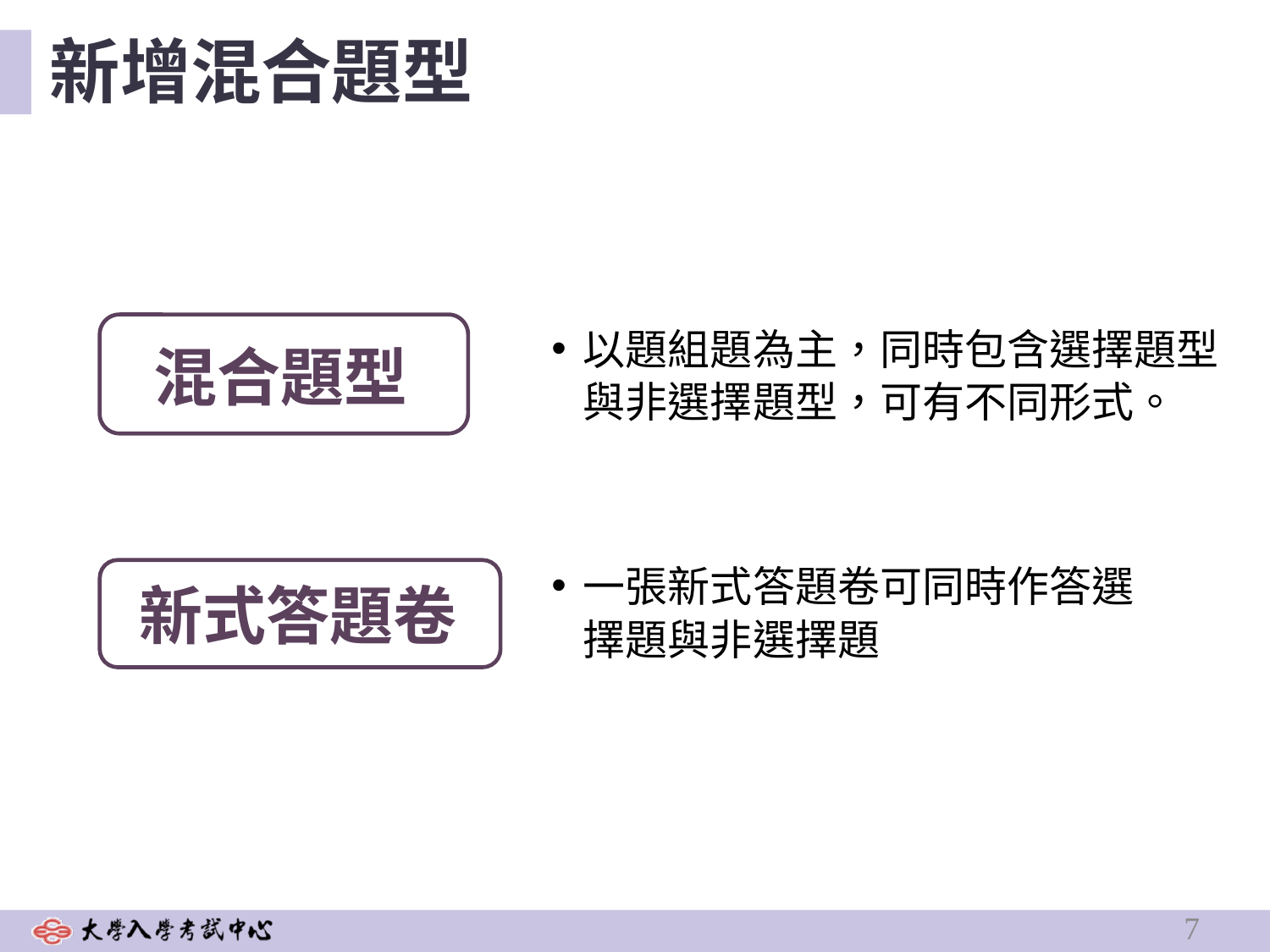

新增混合題型

混合題型
以題組題為主，同時包含選擇題型與非選擇題型，可有不同形式。
一張新式答題卷可同時作答選擇題與非選擇題

新式答題卷
7